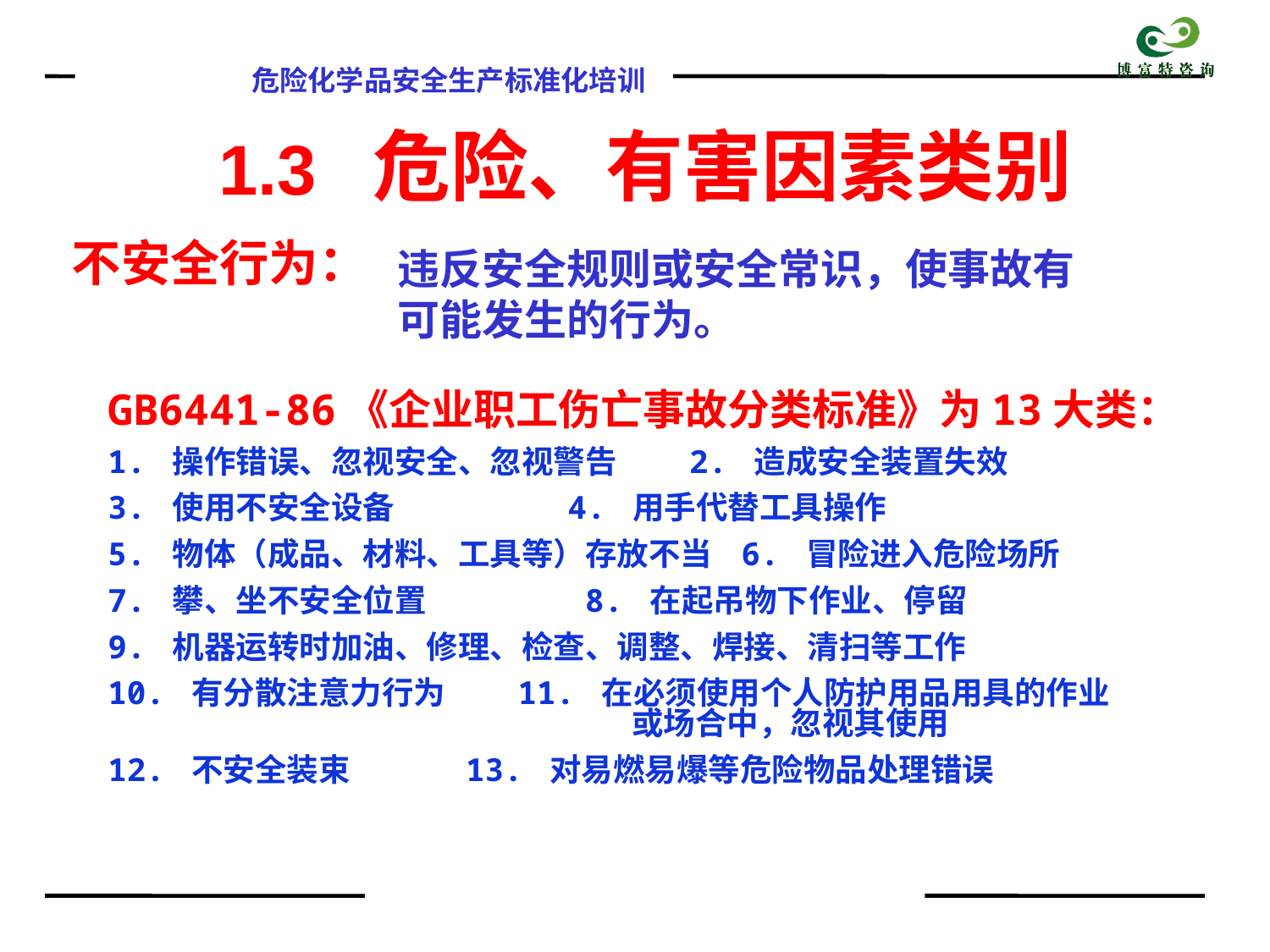

# 1.3  危险、有害因素类别
不安全行为：
违反安全规则或安全常识，使事故有可能发生的行为。
GB6441-86《企业职工伤亡事故分类标准》为13大类：
1. 操作错误、忽视安全、忽视警告         2. 造成安全装置失效
3. 使用不安全设备                       4. 用手代替工具操作
5. 物体（成品、材料、工具等）存放不当   6. 冒险进入危险场所
7. 攀、坐不安全位置                     8. 在起吊物下作业、停留
9. 机器运转时加油、修理、检查、调整、焊接、清扫等工作
10. 有分散注意力行为         11. 在必须使用个人防护用品用具的作业       或场合中，忽视其使用
12. 不安全装束               13. 对易燃易爆等危险物品处理错误